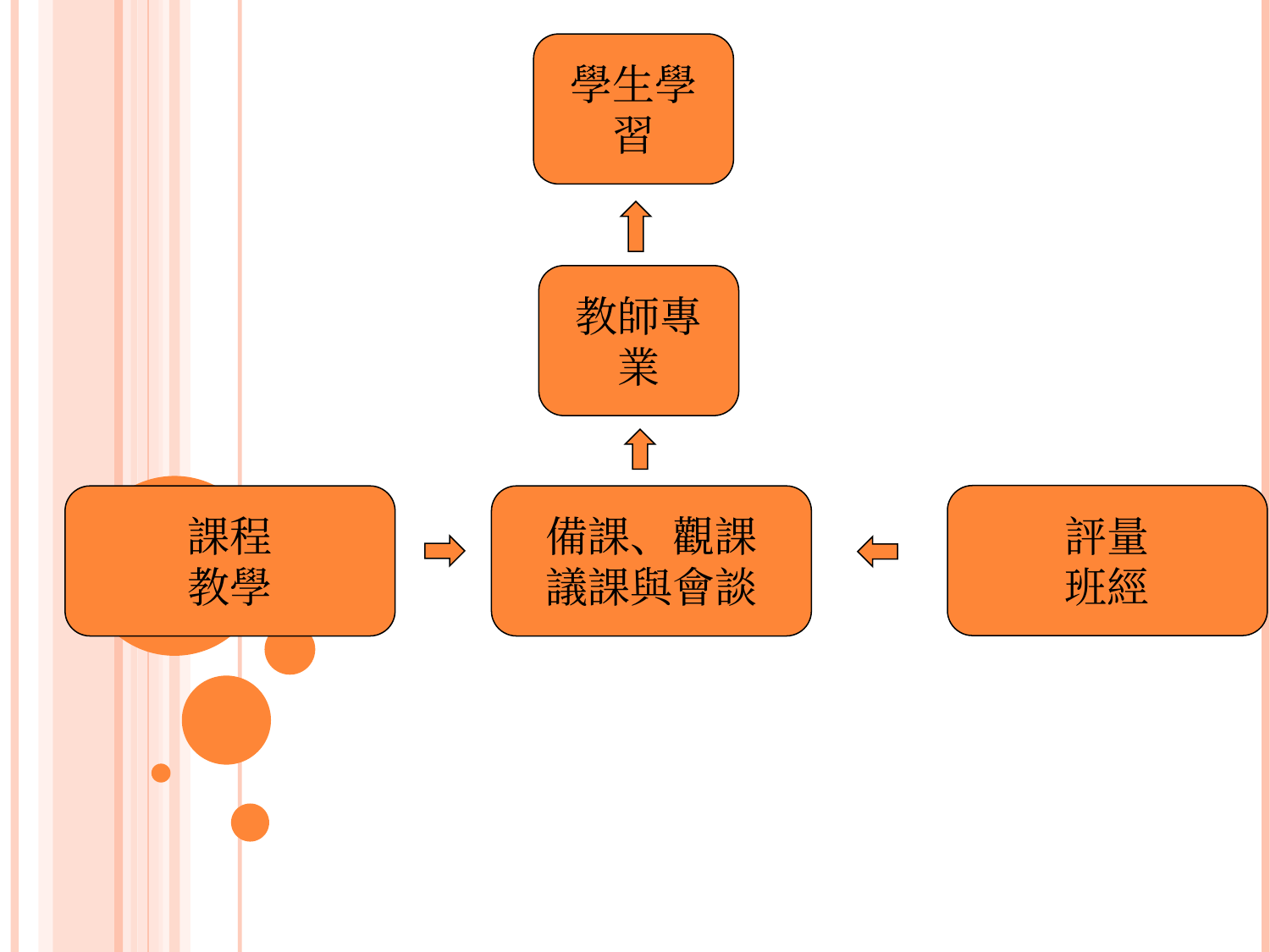

學生學習

教師專業

評量
班經
課程
教學
備課、觀課
議課與會談